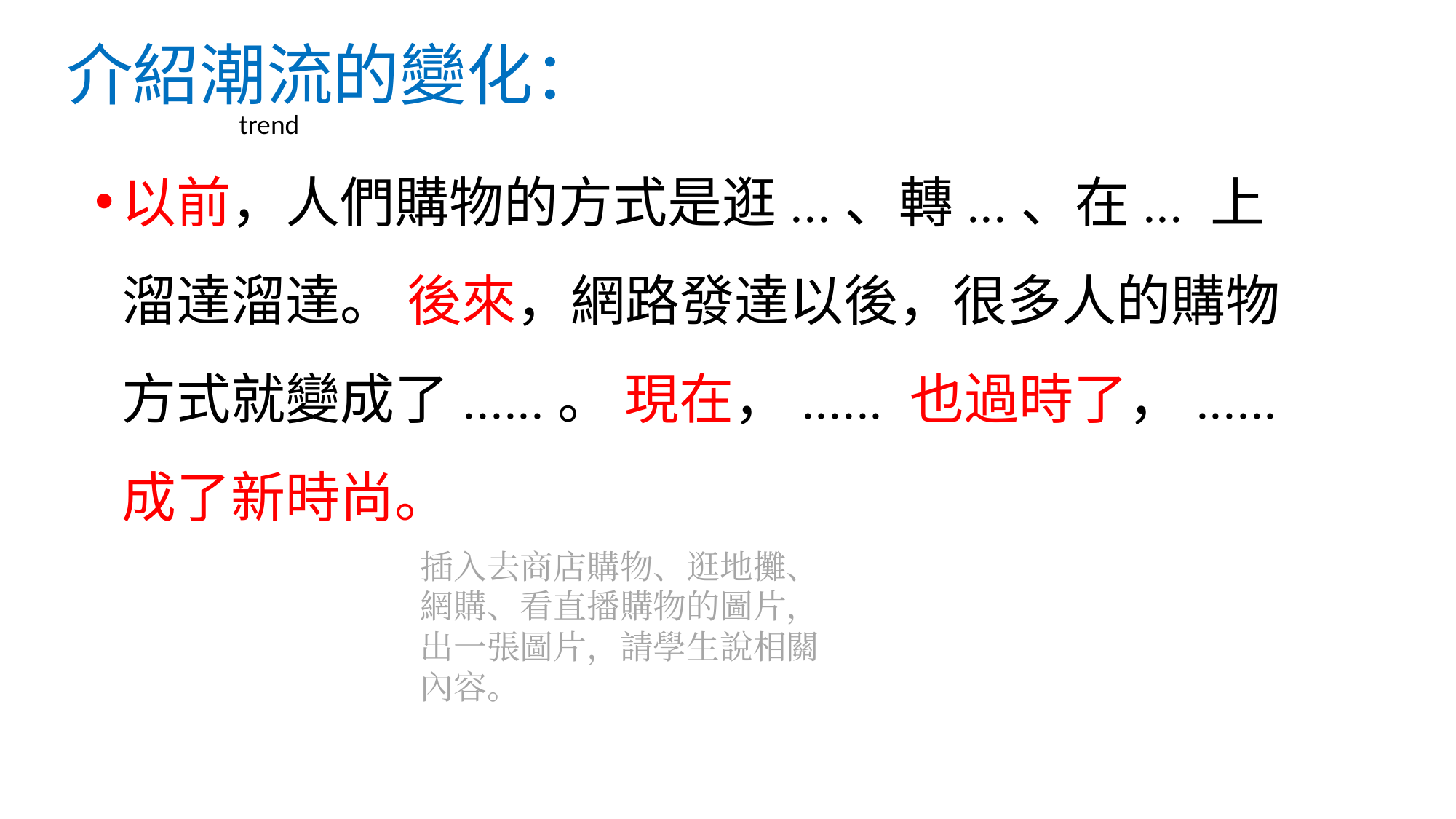

# 介紹潮流的變化：
trend
以前，人們購物的方式是逛...、轉...、在... 上溜達溜達。 後來，網路發達以後，很多人的購物方式就變成了......。 現在，...... 也過時了，...... 成了新時尚。
插入去商店購物、逛地攤、網購、看直播購物的圖片，出一張圖片，請學生說相關內容。